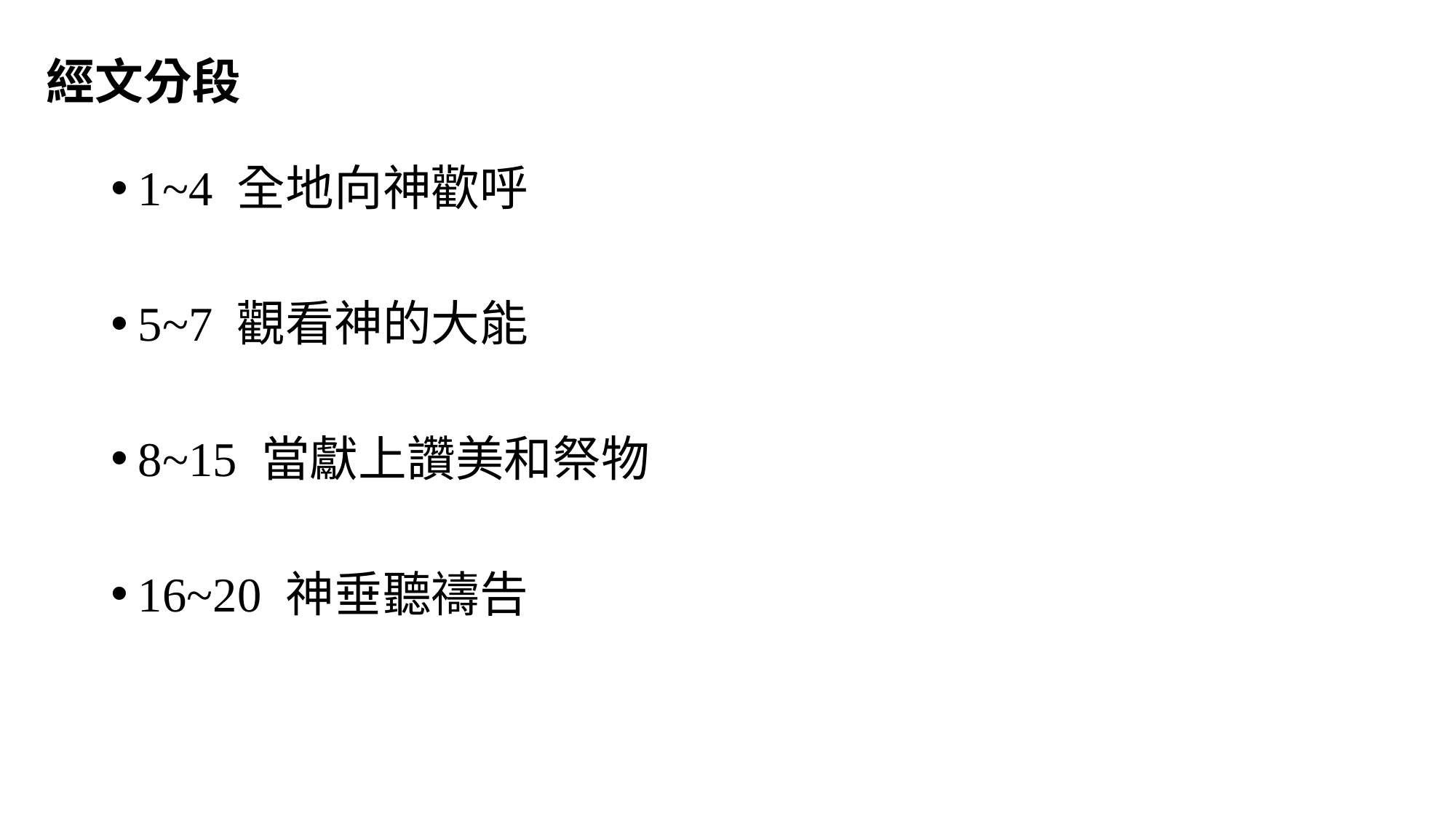

經文分段

1~4 全地向神歡呼

5~7 觀看神的大能

8~15 當獻上讚美和祭物

16~20 神垂聽禱告